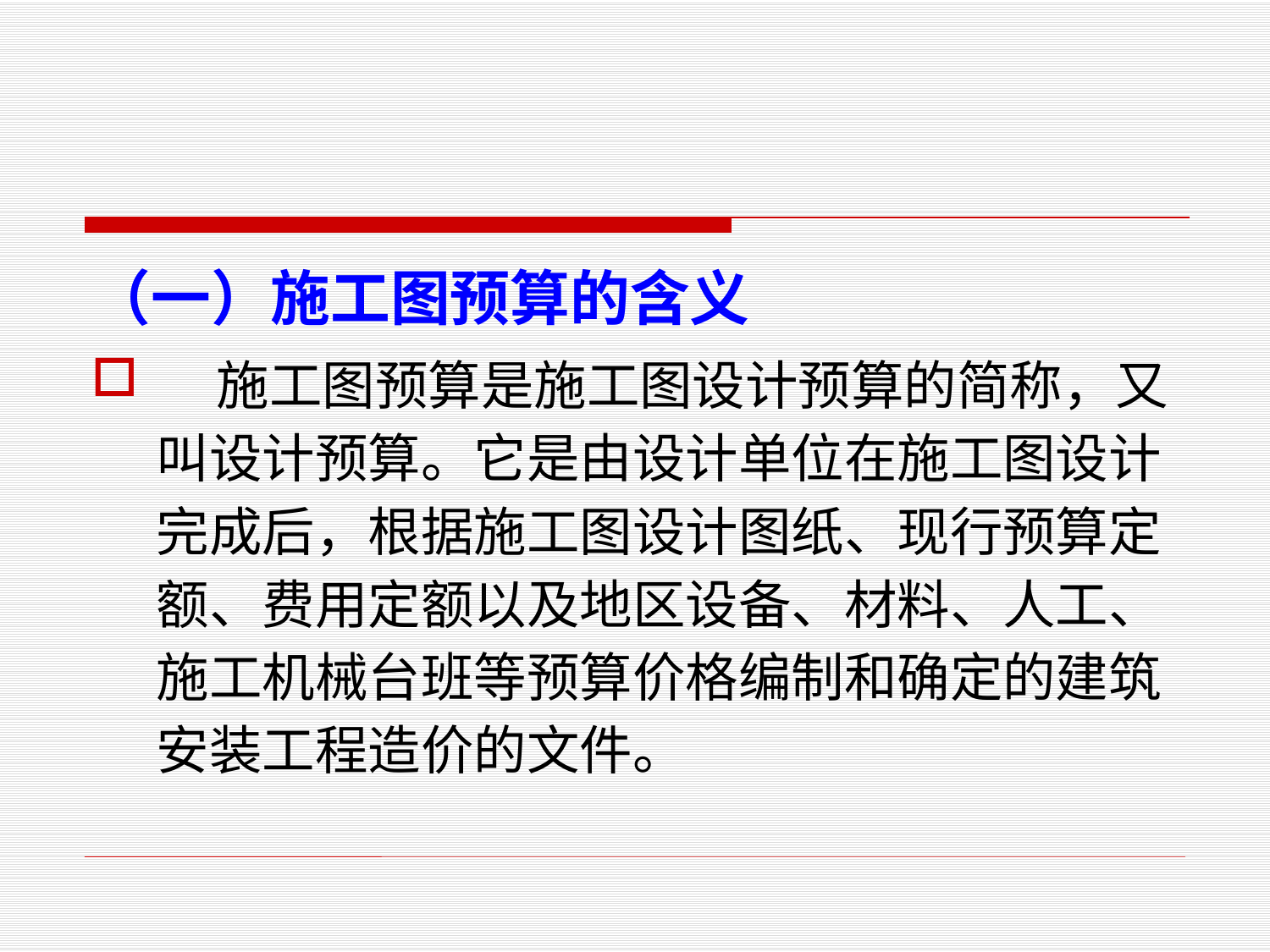

#
（一）施工图预算的含义
    施工图预算是施工图设计预算的简称，又叫设计预算。它是由设计单位在施工图设计完成后，根据施工图设计图纸、现行预算定额、费用定额以及地区设备、材料、人工、施工机械台班等预算价格编制和确定的建筑安装工程造价的文件。